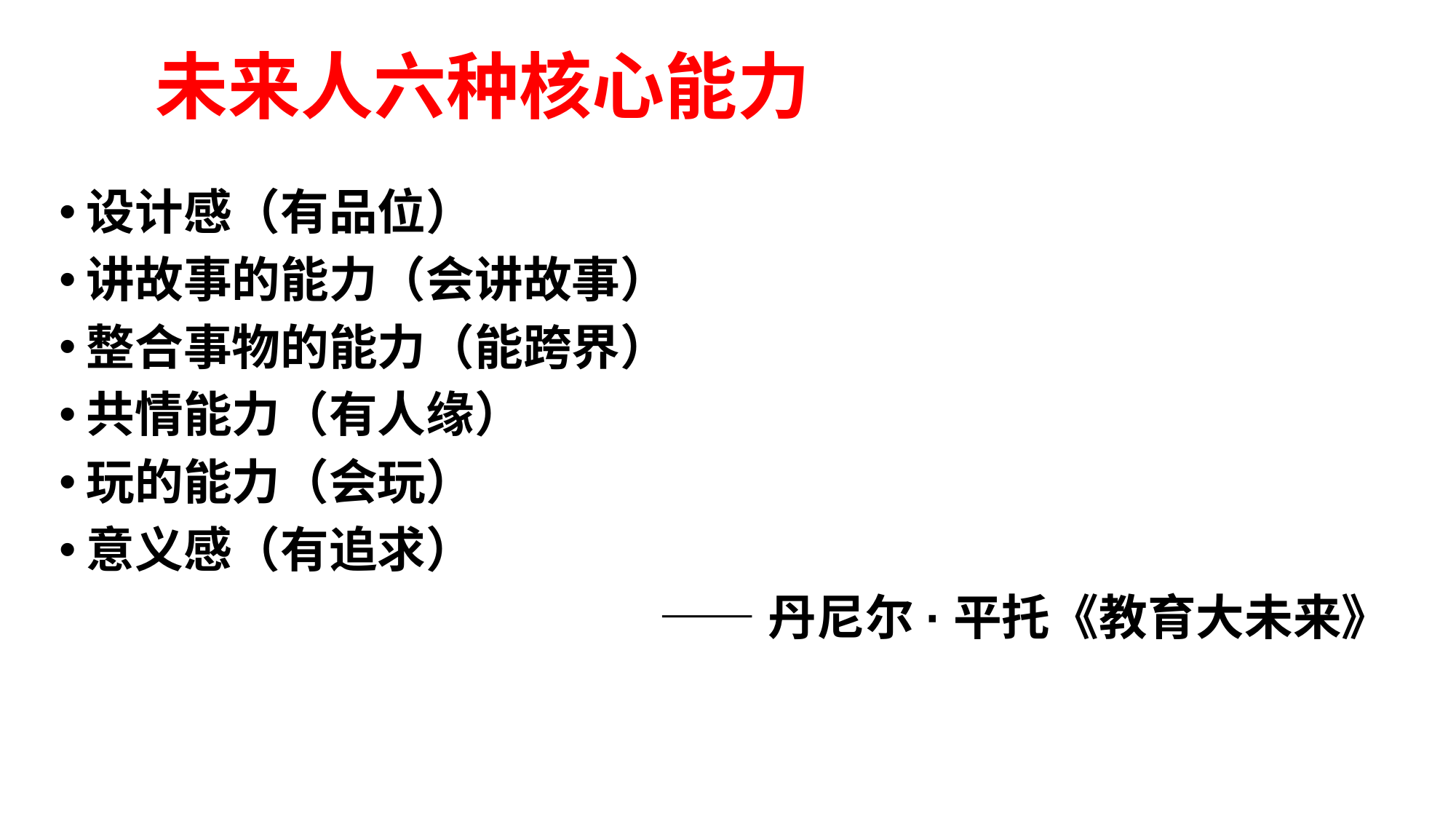

# 未来人六种核心能力
设计感（有品位）
讲故事的能力（会讲故事）
整合事物的能力（能跨界）
共情能力（有人缘）
玩的能力（会玩）
意义感（有追求）
       ——丹尼尔·平托《教育大未来》